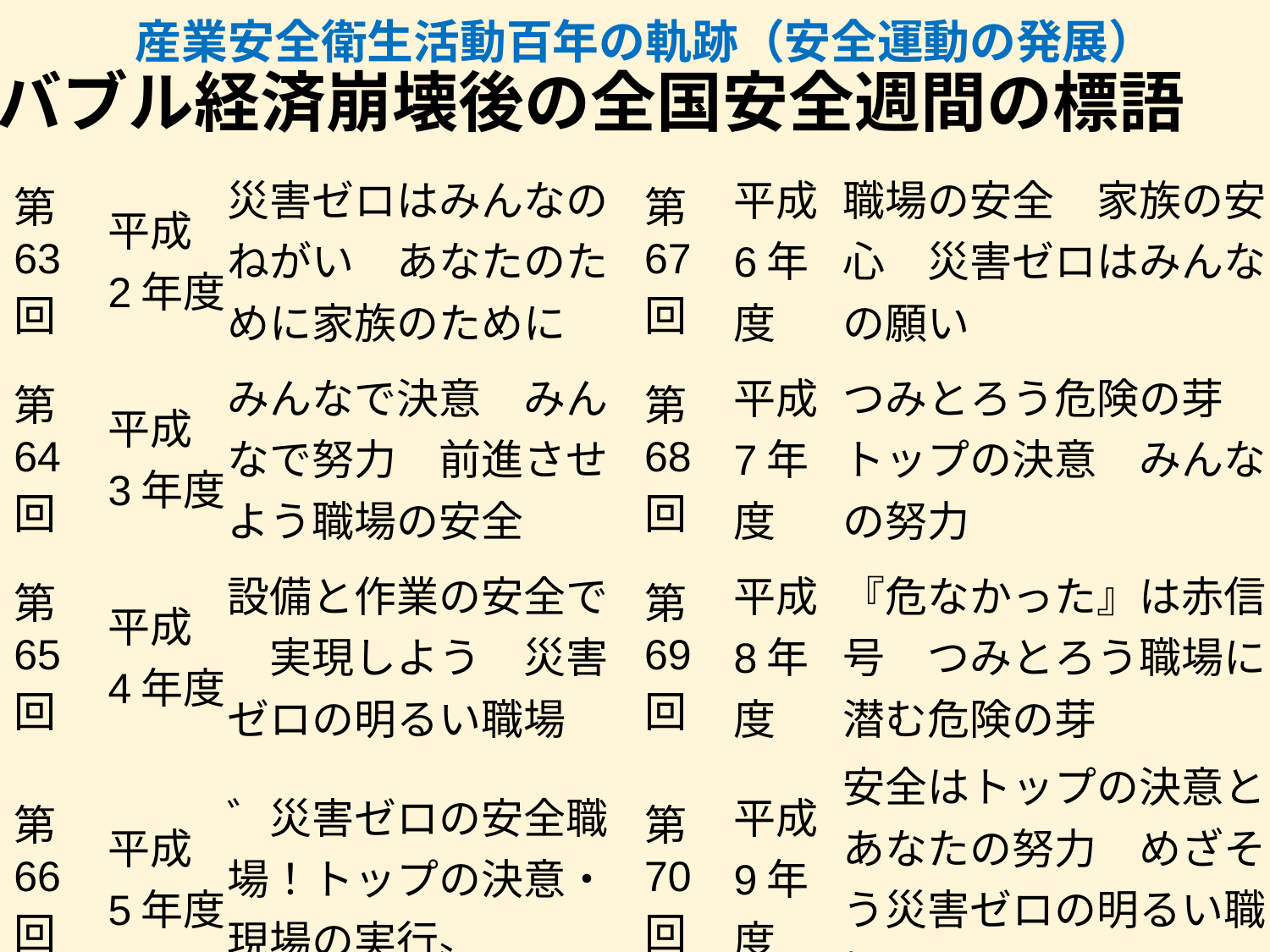

# 産業安全衛生活動百年の軌跡（安全運動の発展）　 バブル経済崩壊後の全国安全週間の標語
| 第63回 | 平成2年度 | 災害ゼロはみんなのねがい　あなたのために家族のために | 第67回 | 平成6年度 | 職場の安全　家族の安心　災害ゼロはみんなの願い |
| --- | --- | --- | --- | --- | --- |
| 第64回 | 平成3年度 | みんなで決意　みんなで努力　前進させよう職場の安全 | 第68回 | 平成7年度 | つみとろう危険の芽　トップの決意　みんなの努力 |
| 第65回 | 平成4年度 | 設備と作業の安全で　実現しよう　災害ゼロの明るい職場 | 第69回 | 平成8年度 | 『危なかった』は赤信号　つみとろう職場に潜む危険の芽 |
| 第66回 | 平成5年度 | ゛災害ゼロの安全職場！トップの決意・現場の実行〟 | 第70回 | 平成9年度 | 安全はトップの決意とあなたの努力　めざそう災害ゼロの明るい職場！ |